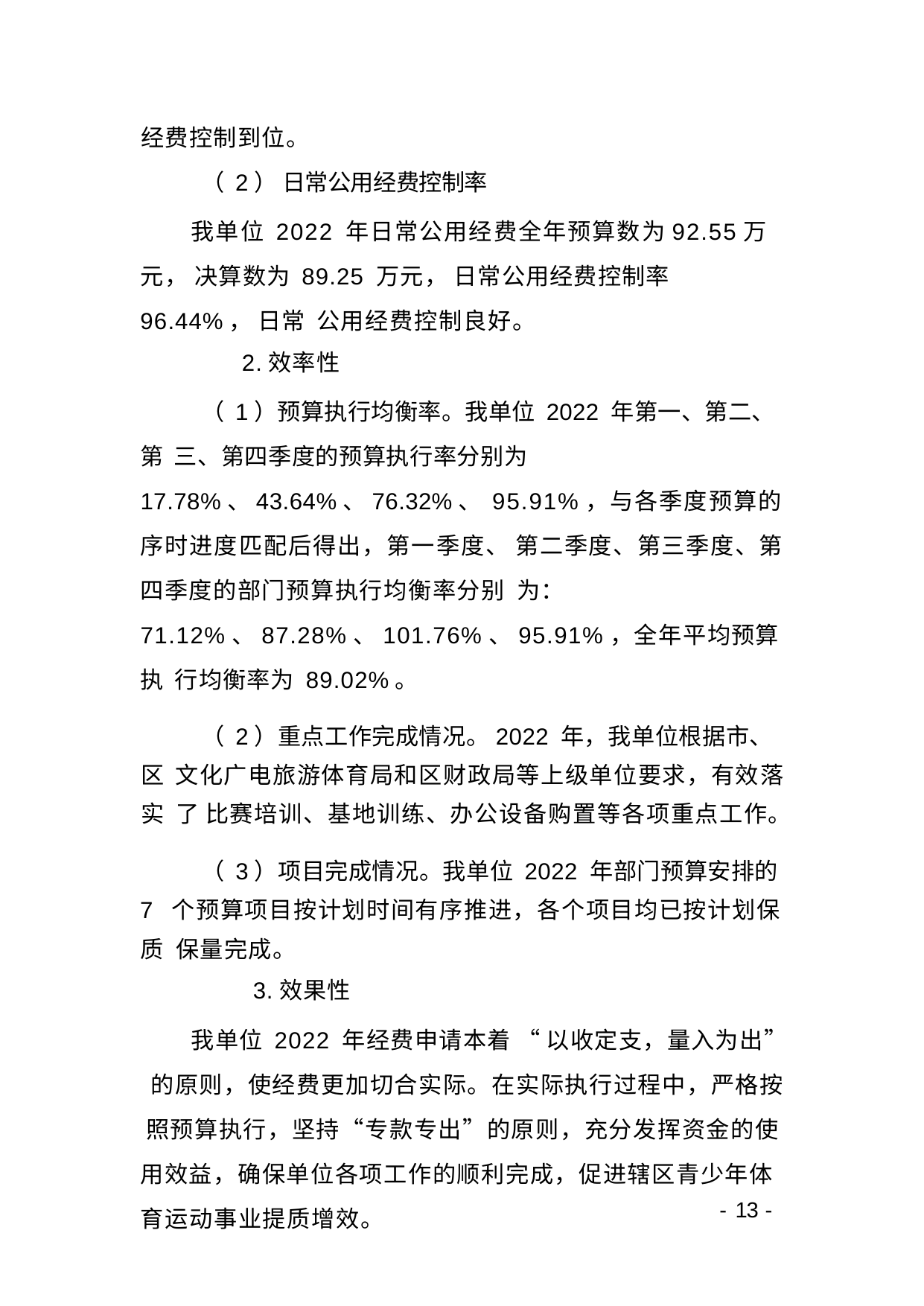

经费控制到位。
（ 2） 日常公用经费控制率
我单位 2022 年日常公用经费全年预算数为92.55万元， 决算数为 89.25 万元， 日常公用经费控制率 96.44%， 日常  公用经费控制良好。
2.效率性
（ 1）预算执行均衡率。我单位 2022 年第一、第二、第  三、第四季度的预算执行率分别为 17.78%、43.64%、76.32%、 95.91%，与各季度预算的序时进度匹配后得出，第一季度、 第二季度、第三季度、第四季度的部门预算执行均衡率分别  为：71.12%、87.28%、101.76%、95.91%，全年平均预算执  行均衡率为 89.02%。
（ 2）重点工作完成情况。2022 年，我单位根据市、 区  文化广电旅游体育局和区财政局等上级单位要求，有效落实  了 比赛培训、基地训练、办公设备购置等各项重点工作。
（ 3）项目完成情况。我单位 2022 年部门预算安排的 7  个预算项目按计划时间有序推进，各个项目均已按计划保质  保量完成。
3.效果性
我单位 2022 年经费申请本着 “ 以收定支，量入为出”  的原则，使经费更加切合实际。在实际执行过程中，严格按  照预算执行，坚持“专款专出”的原则，充分发挥资金的使  用效益，确保单位各项工作的顺利完成，促进辖区青少年体  育运动事业提质增效。

- 13 -